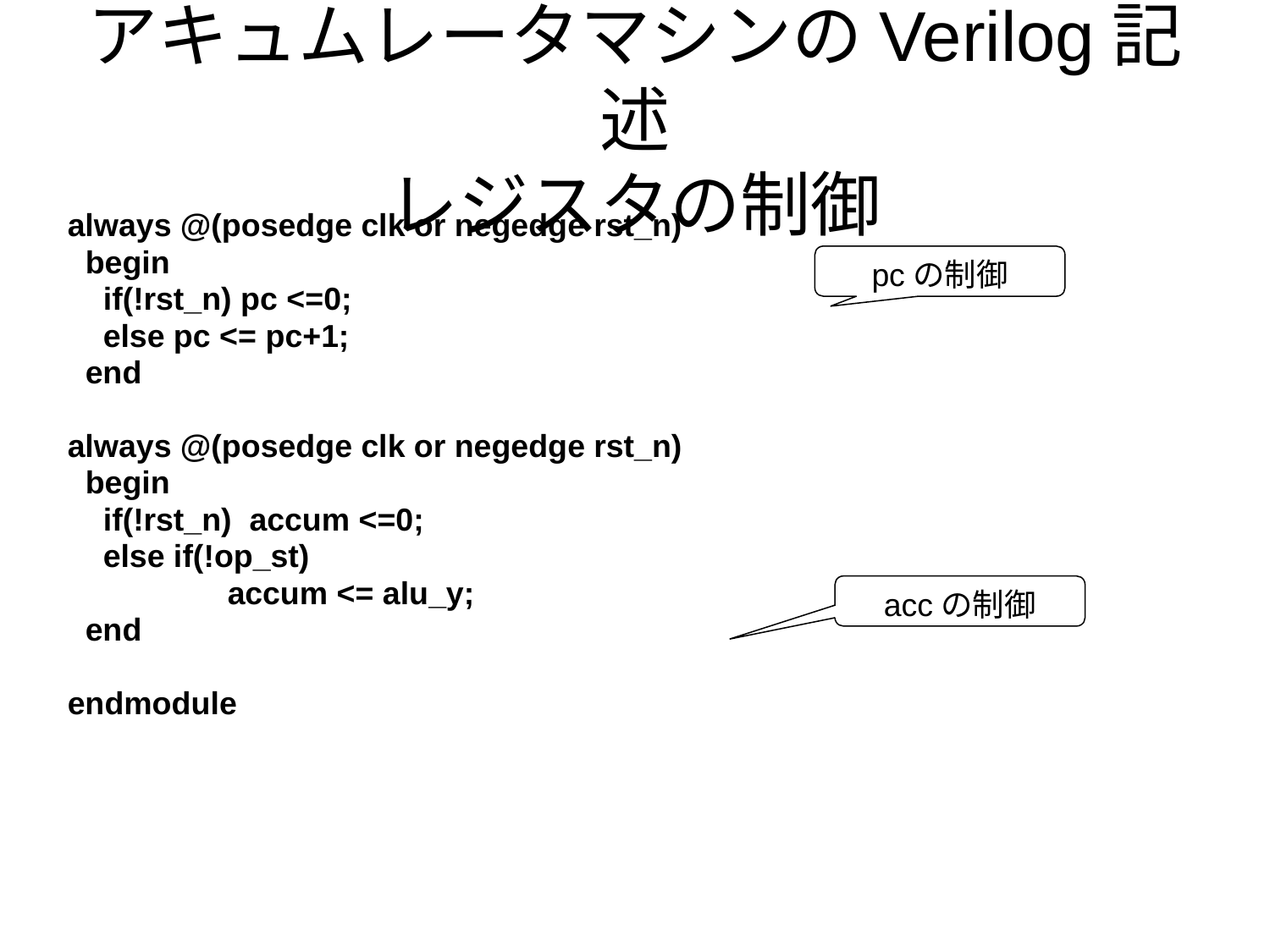

# アキュムレータマシンのVerilog記述 レジスタの制御
always @(posedge clk or negedge rst_n)
  begin
    if(!rst_n) pc <=0;
    else pc <= pc+1;
  end

always @(posedge clk or negedge rst_n)
  begin
    if(!rst_n)  accum <=0;
    else if(!op_st)
                  accum <= alu_y;
  end

endmodule

pcの制御
accの制御